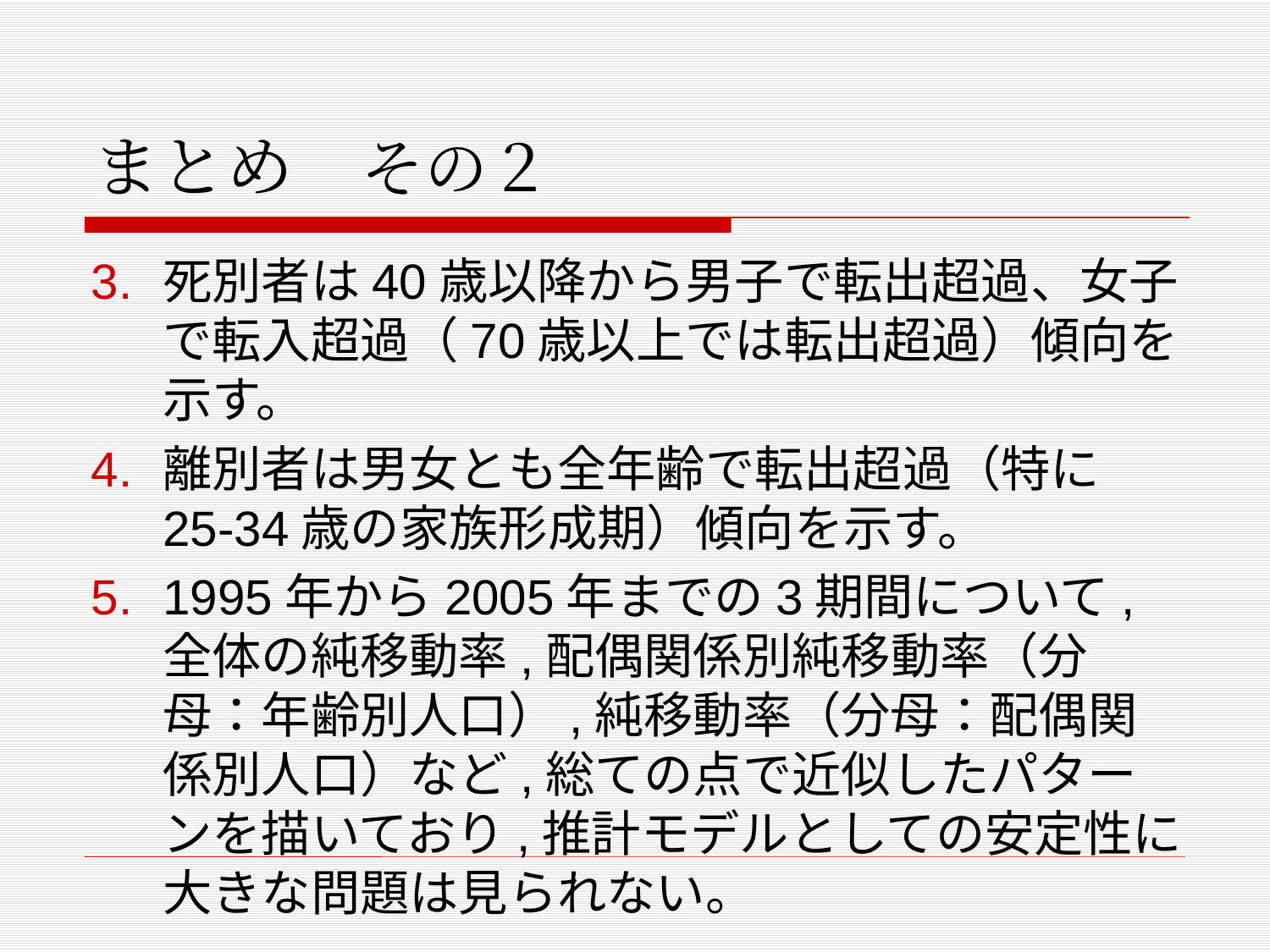

# まとめ　その２
死別者は40歳以降から男子で転出超過、女子で転入超過（70歳以上では転出超過）傾向を示す。
離別者は男女とも全年齢で転出超過（特に25-34歳の家族形成期）傾向を示す。
1995年から2005年までの3期間について,全体の純移動率,配偶関係別純移動率（分母：年齢別人口）,純移動率（分母：配偶関係別人口）など,総ての点で近似したパターンを描いており,推計モデルとしての安定性に大きな問題は見られない。